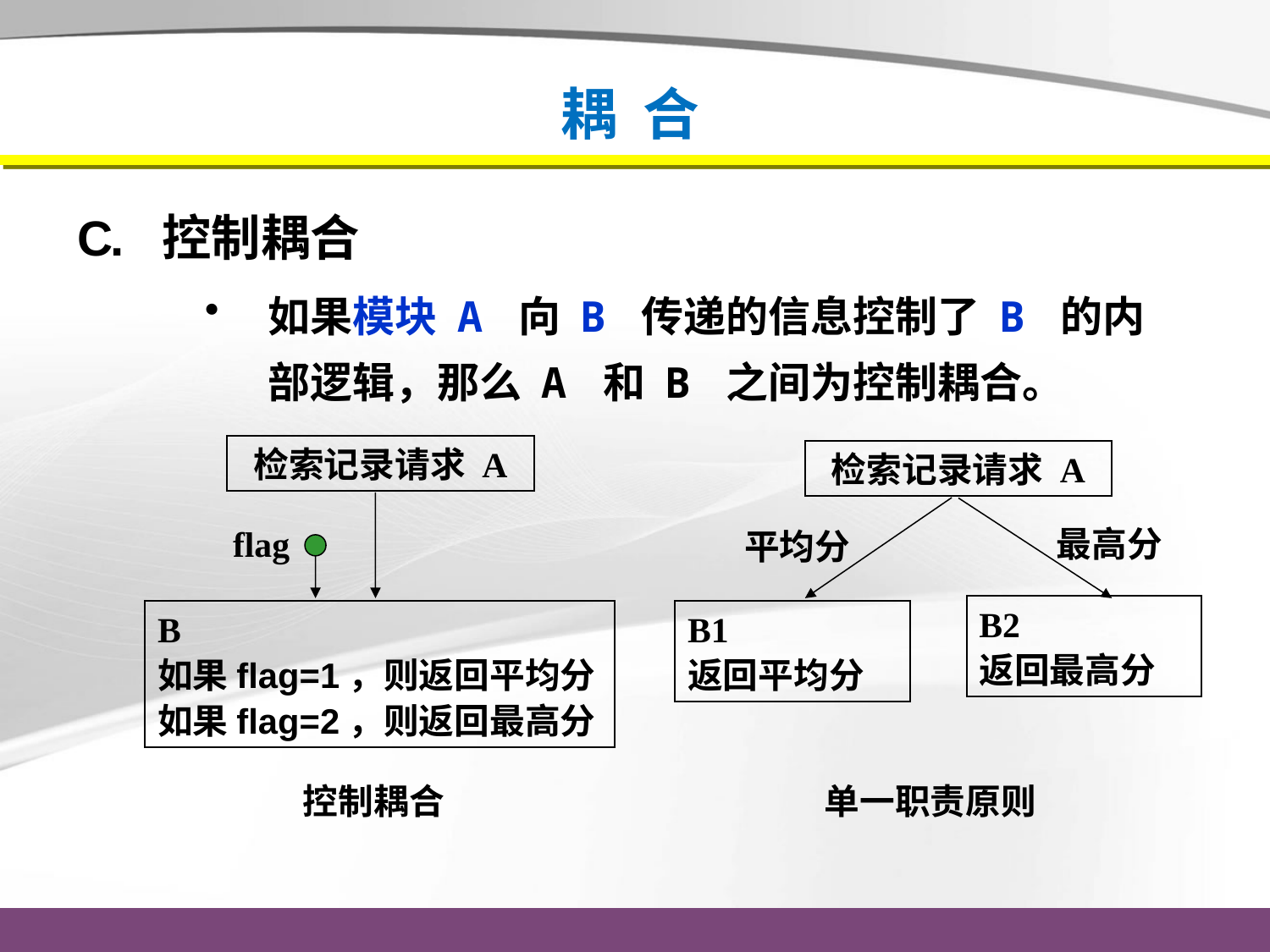

# 耦  合
控制耦合
如果模块 A 向 B 传递的信息控制了 B 的内部逻辑，那么 A 和 B 之间为控制耦合。
检索记录请求 A

flag

B
如果flag=1，则返回平均分
如果flag=2，则返回最高分
控制耦合
检索记录请求 A

最高分
平均分
B2
返回最高分
B1
返回平均分
单一职责原则